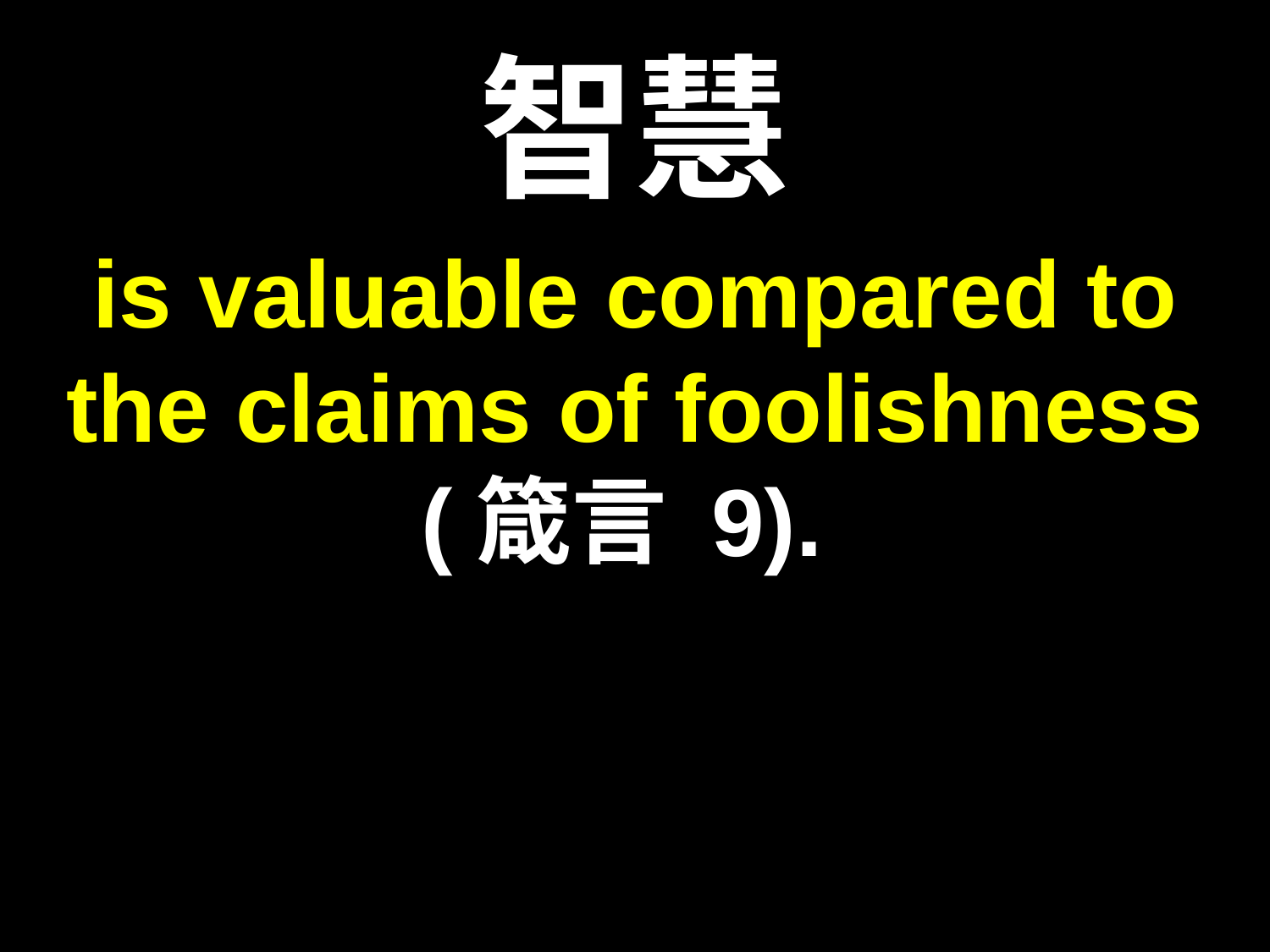

# 智慧
is valuable compared to the claims of foolishness (箴言 9).